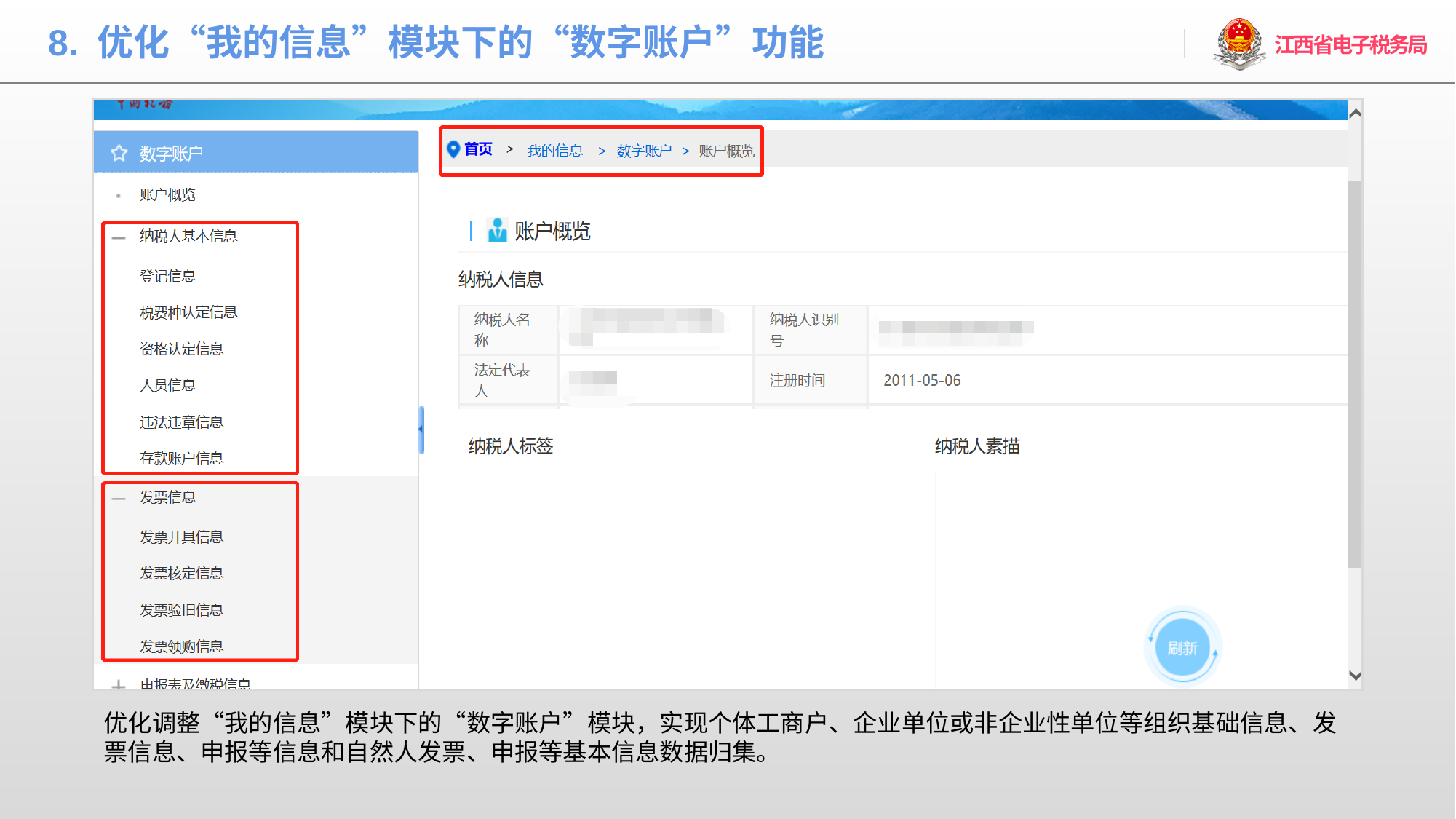

8. 优化“我的信息”模块下的“数字账户”功能

优化调整“我的信息”模块下的“数字账户”模块，实现个体工商户、企业单位或非企业性单位等组织基础信息、发票信息、申报等信息和自然人发票、申报等基本信息数据归集。